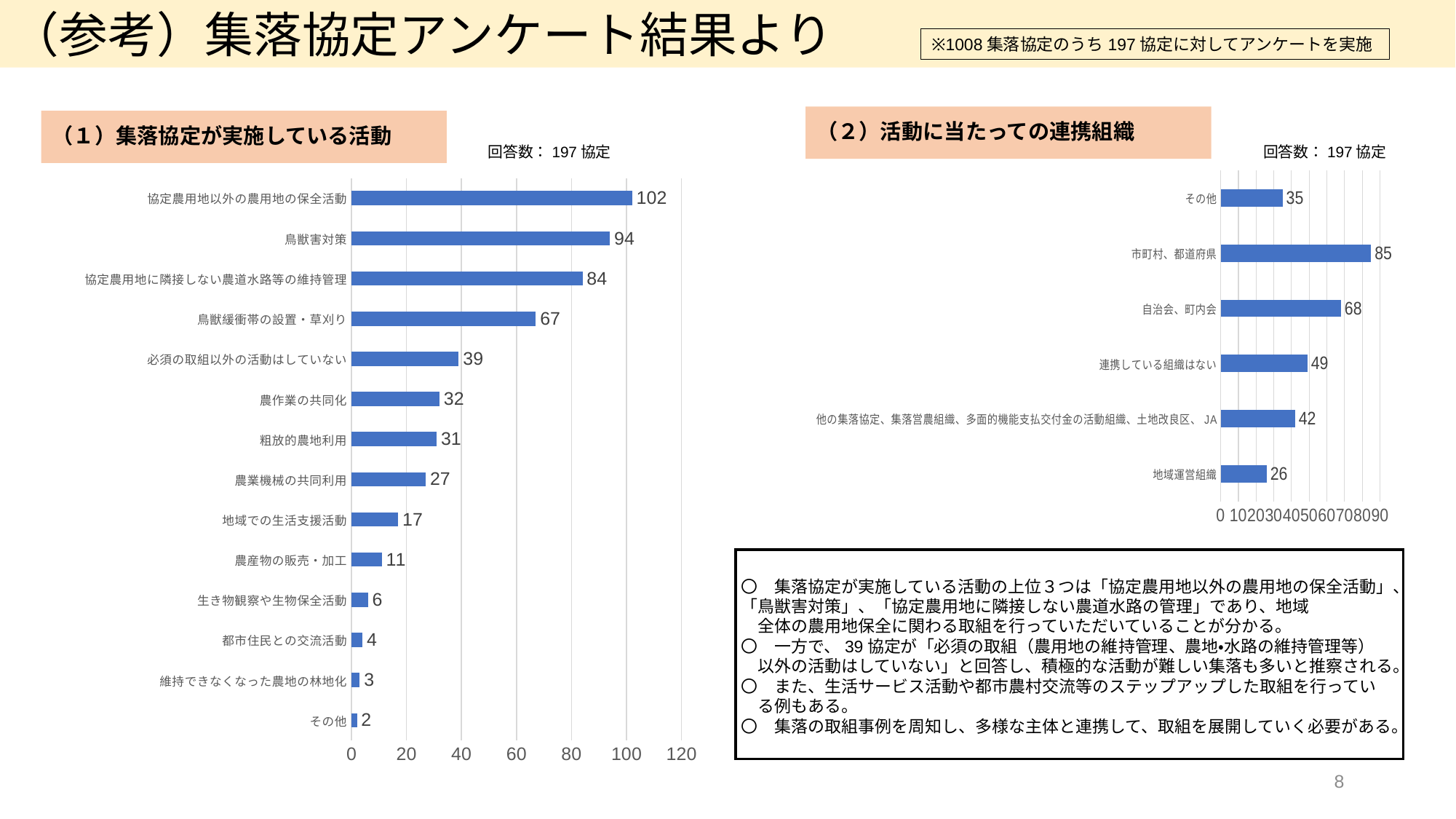

（参考）集落協定アンケート結果より
※1008集落協定のうち197協定に対してアンケートを実施
（２）活動に当たっての連携組織
（１）集落協定が実施している活動
回答数：197協定
回答数：197協定

### Chart

| Category | 系列１ |
|---|---|
| その他 | 2.0 |
| 維持できなくなった農地の林地化 | 3.0 |
| 都市住民との交流活動 | 4.0 |
| 生き物観察や生物保全活動 | 6.0 |
| 農産物の販売・加工 | 11.0 |
| 地域での生活支援活動 | 17.0 |
| 農業機械の共同利用 | 27.0 |
| 粗放的農地利用 | 31.0 |
| 農作業の共同化 | 32.0 |
| 必須の取組以外の活動はしていない | 39.0 |
| 鳥獣緩衝帯の設置・草刈り | 67.0 |
| 協定農用地に隣接しない農道水路等の維持管理 | 84.0 |
| 鳥獣害対策 | 94.0 |
| 協定農用地以外の農用地の保全活動 | 102.0 |

### Chart

| Category | 系列 1 |
|---|---|
| 地域運営組織 | 26.0 |
| 他の集落協定、集落営農組織、多面的機能支払交付金の活動組織、土地改良区、JA | 42.0 |
| 連携している組織はない | 49.0 |
| 自治会、町内会 | 68.0 |
| 市町村、都道府県 | 85.0 |
| その他 | 35.0 |
〇　集落協定が実施している活動の上位３つは「協定農用地以外の農用地の保全活動」、「鳥獣害対策」、「協定農用地に隣接しない農道水路の管理」であり、地域
　全体の農用地保全に関わる取組を行っていただいていることが分かる。
〇　一方で、39協定が「必須の取組（農用地の維持管理、農地・水路の維持管理等）
　以外の活動はしていない」と回答し、積極的な活動が難しい集落も多いと推察される。
〇　また、生活サービス活動や都市農村交流等のステップアップした取組を行ってい
　る例もある。
〇　集落の取組事例を周知し、多様な主体と連携して、取組を展開していく必要がある。

8